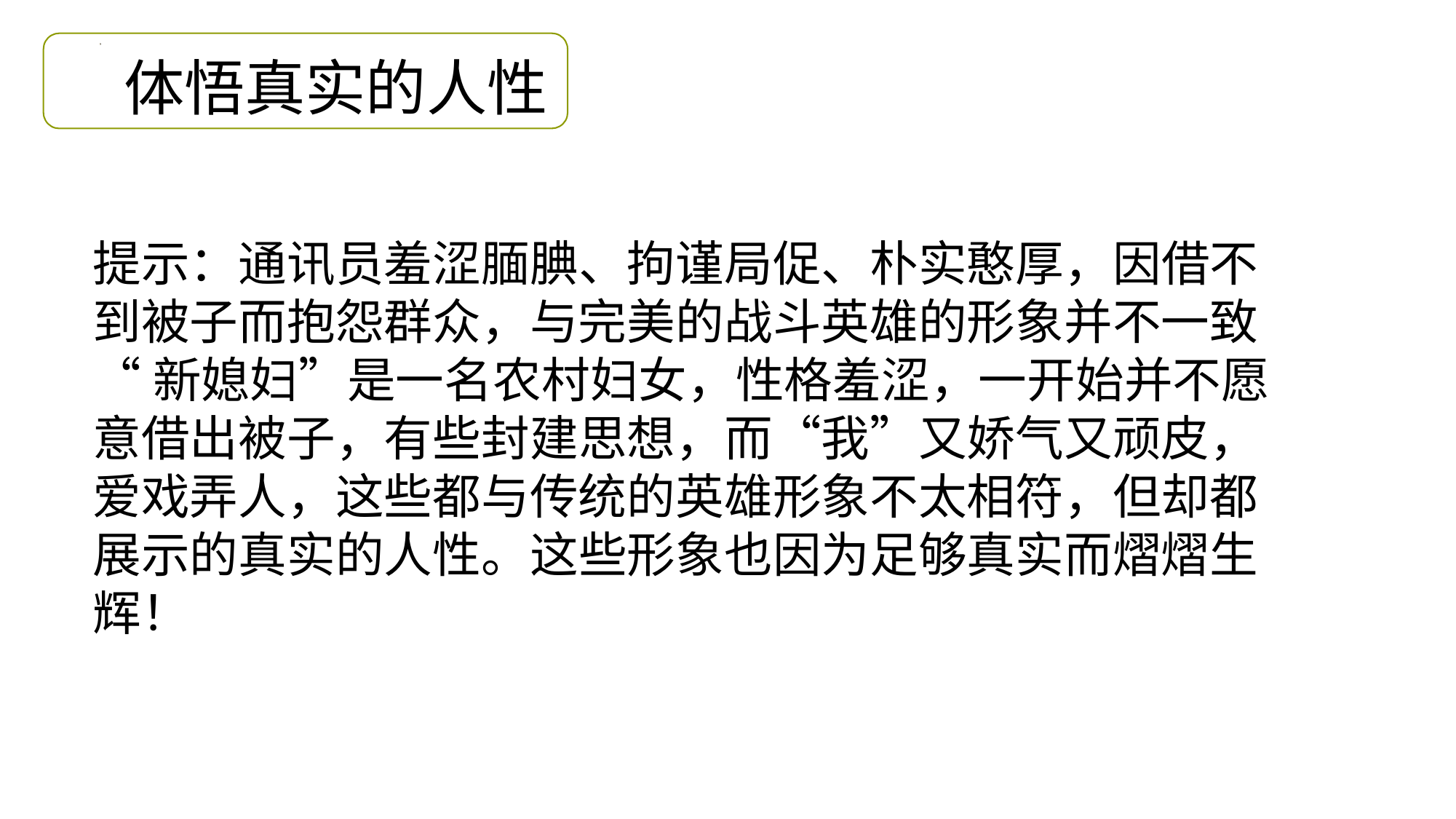

体悟真实的人性
提示：通讯员羞涩腼腆、拘谨局促、朴实憨厚，因借不
到被子而抱怨群众，与完美的战斗英雄的形象并不一致
“新媳妇”是一名农村妇女，性格羞涩，一开始并不愿意借出被子，有些封建思想，而“我”又娇气又顽皮，爱戏弄人，这些都与传统的英雄形象不太相符，但却都展示的真实的人性。这些形象也因为足够真实而熠熠生辉！